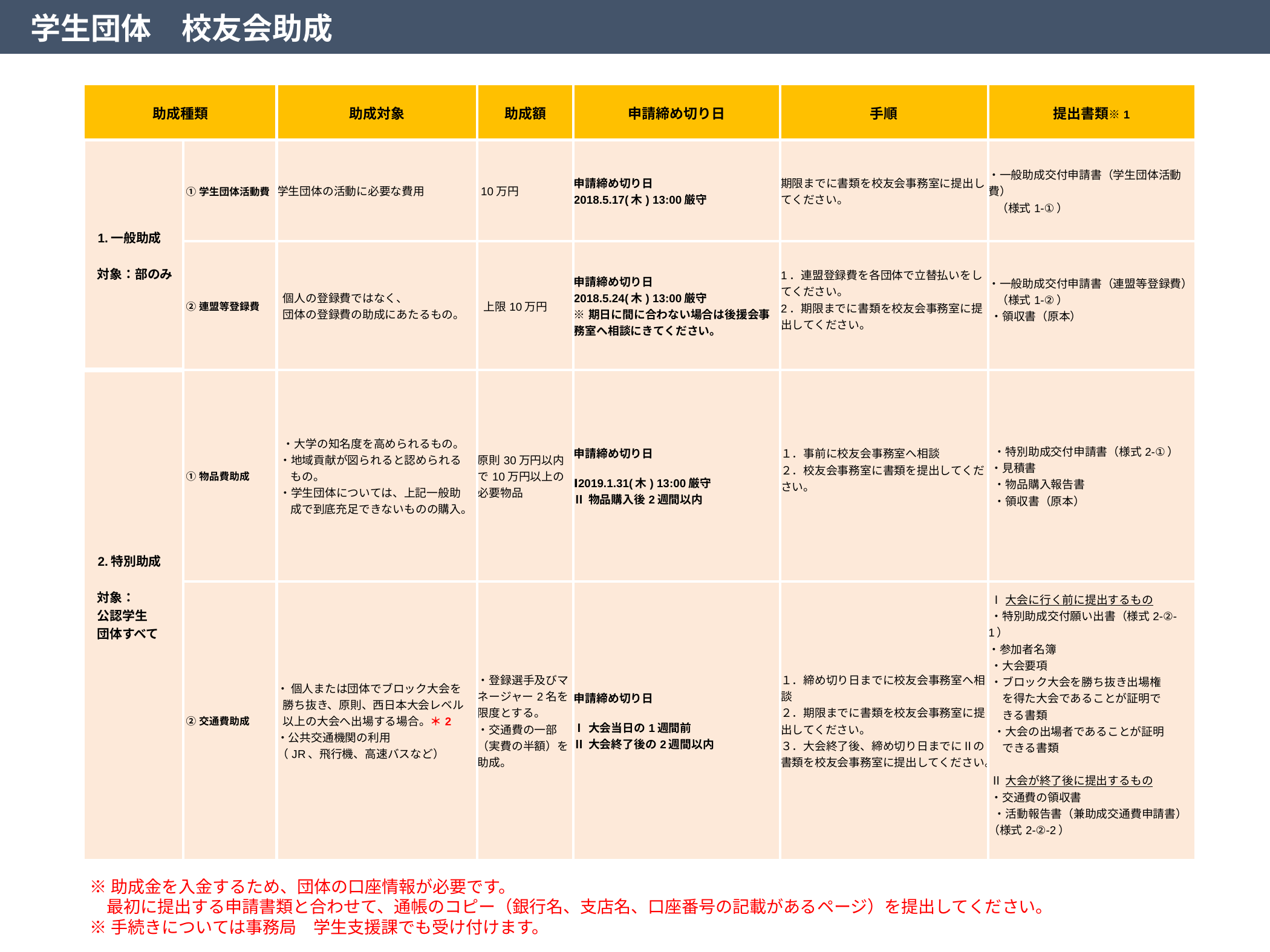

| 学生団体　校友会助成 |
| --- |
|  |
| 助成種類 |  | 助成対象 | 助成額 | 申請締め切り日 | 手順 | 提出書類※1 |
| --- | --- | --- | --- | --- | --- | --- |
| 1.一般助成 　対象：部のみ | ①学生団体活動費 | 学生団体の活動に必要な費用 | 10万円 | 申請締め切り日 2018.5.17(木) 13:00厳守 | 期限までに書類を校友会事務室に提出してください。 | ・一般助成交付申請書（学生団体活動費） （様式1-①） |
|  | ②連盟等登録費 | 個人の登録費ではなく、 団体の登録費の助成にあたるもの。 | 上限10万円 | 申請締め切り日 2018.5.24(木) 13:00厳守 ※期日に間に合わない場合は後援会事務室へ相談にきてください。 | 1．連盟登録費を各団体で立替払いをしてください。 2．期限までに書類を校友会事務室に提出してください。 | ・一般助成交付申請書（連盟等登録費） （様式1-②） ・領収書（原本） |
| 2.特別助成 　 　対象： 　公認学生 　団体すべて | ①物品費助成 | ・大学の知名度を高められるもの。 ・地域貢献が図られると認められる もの。 ・学生団体については、上記一般助 成で到底充足できないものの購入。 | 原則30万円以内で10万円以上の必要物品 | 申請締め切り日 Ⅰ2019.1.31(木) 13:00厳守 Ⅱ物品購入後2週間以内 | １．事前に校友会事務室へ相談 ２．校友会事務室に書類を提出してください。 | ・特別助成交付申請書（様式2-①） ・見積書 ・物品購入報告書 ・領収書（原本） |
|  | ②交通費助成 | ・ 個人または団体でブロック大会を 勝ち抜き、原則、西日本大会レベル 以上の大会へ出場する場合。＊2 ・公共交通機関の利用 （JR、飛行機、高速バスなど） | ・登録選手及びマネージャー2名を限度とする。 ・交通費の一部（実費の半額）を助成。 | 申請締め切り日 Ⅰ大会当日の1週間前 Ⅱ大会終了後の2週間以内 | １．締め切り日までに校友会事務室へ相談 ２．期限までに書類を校友会事務室に提出してください。 ３．大会終了後、締め切り日までにⅡの書類を校友会事務室に提出してください。 | Ⅰ大会に行く前に提出するもの ・特別助成交付願い出書（様式2-②-1） ・参加者名簿　 ・大会要項 ・ブロック大会を勝ち抜き出場権 　 を得た大会であることが証明で 　 きる書類 ・大会の出場者であることが証明 　 できる書類 Ⅱ大会が終了後に提出するもの ・交通費の領収書 ・活動報告書（兼助成交通費申請書） （様式2-②-2） |
|  |  |  |  |  |  |  |
※助成金を入金するため、団体の口座情報が必要です。
　最初に提出する申請書類と合わせて、通帳のコピー（銀行名、支店名、口座番号の記載があるページ）を提出してください。
※手続きについては事務局　学生支援課でも受け付けます。